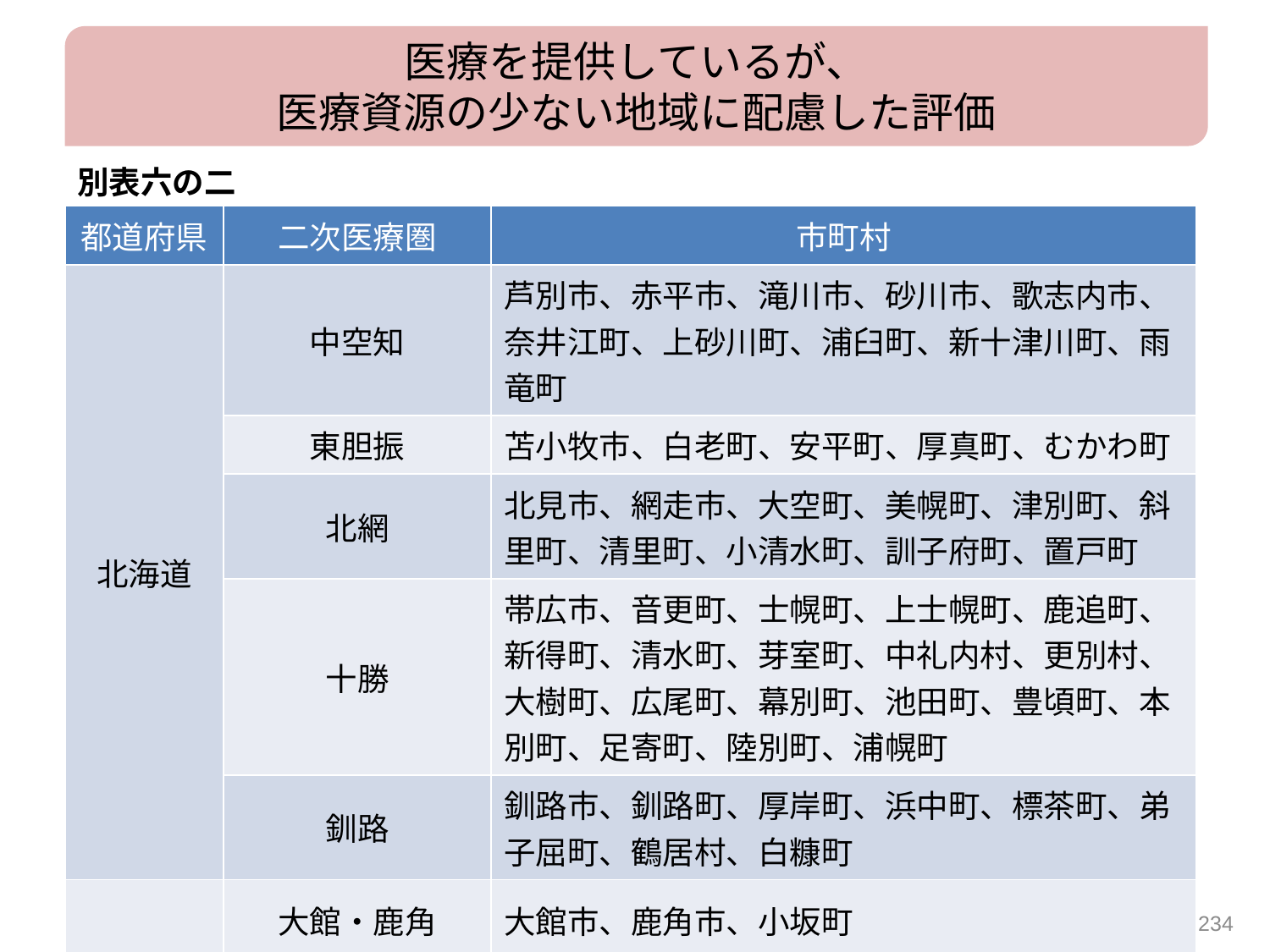

医療を提供しているが、
医療資源の少ない地域に配慮した評価
別表六の二
| 都道府県 | 二次医療圏 | 市町村 |
| --- | --- | --- |
| 北海道 | 中空知 | 芦別市、赤平市、滝川市、砂川市、歌志内市、奈井江町、上砂川町、浦臼町、新十津川町、雨竜町 |
|  | 東胆振 | 苫小牧市、白老町、安平町、厚真町、むかわ町 |
|  | 北網 | 北見市、網走市、大空町、美幌町、津別町、斜里町、清里町、小清水町、訓子府町、置戸町 |
|  | 十勝 | 帯広市、音更町、士幌町、上士幌町、鹿追町、新得町、清水町、芽室町、中礼内村、更別村、大樹町、広尾町、幕別町、池田町、豊頃町、本別町、足寄町、陸別町、浦幌町 |
|  | 釧路 | 釧路市、釧路町、厚岸町、浜中町、標茶町、弟子屈町、鶴居村、白糠町 |
| 秋田県 | 大館・鹿角 | 大館市、鹿角市、小坂町 |
|  | 由利本荘・にかほ | 由利本荘市、にかほ市 |
234